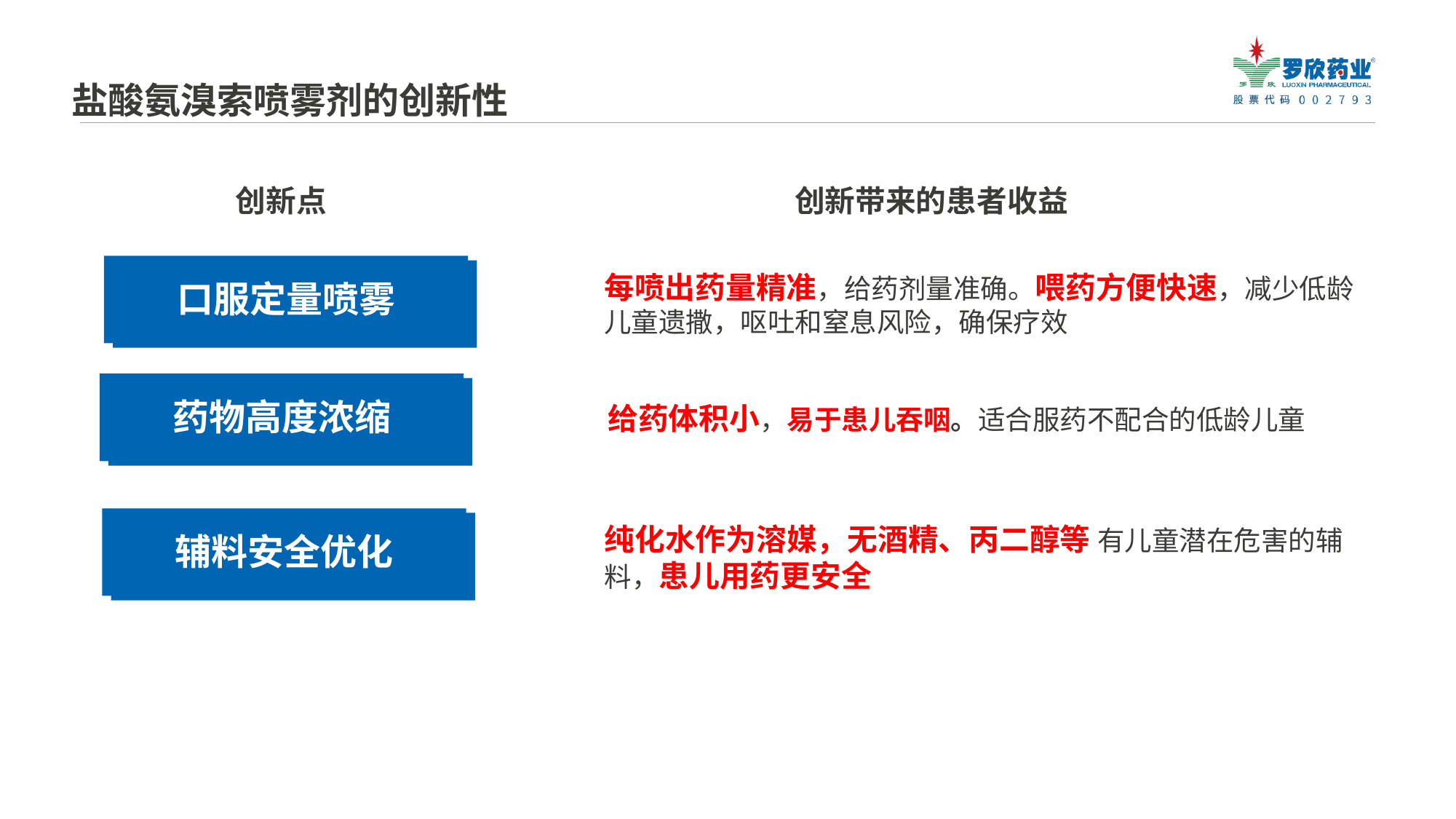

盐酸氨溴索喷雾剂的创新性
创新带来的患者收益
创新点

口服定量喷雾

每喷出药量精准，给药剂量准确。喂药方便快速，减少低龄儿童遗撒，呕吐和窒息风险，确保疗效
给药体积小，易于患儿吞咽。适合服药不配合的低龄儿童

药物高度浓缩

辅料安全优化

纯化水作为溶媒，无酒精、丙二醇等 有儿童潜在危害的辅料，患儿用药更安全